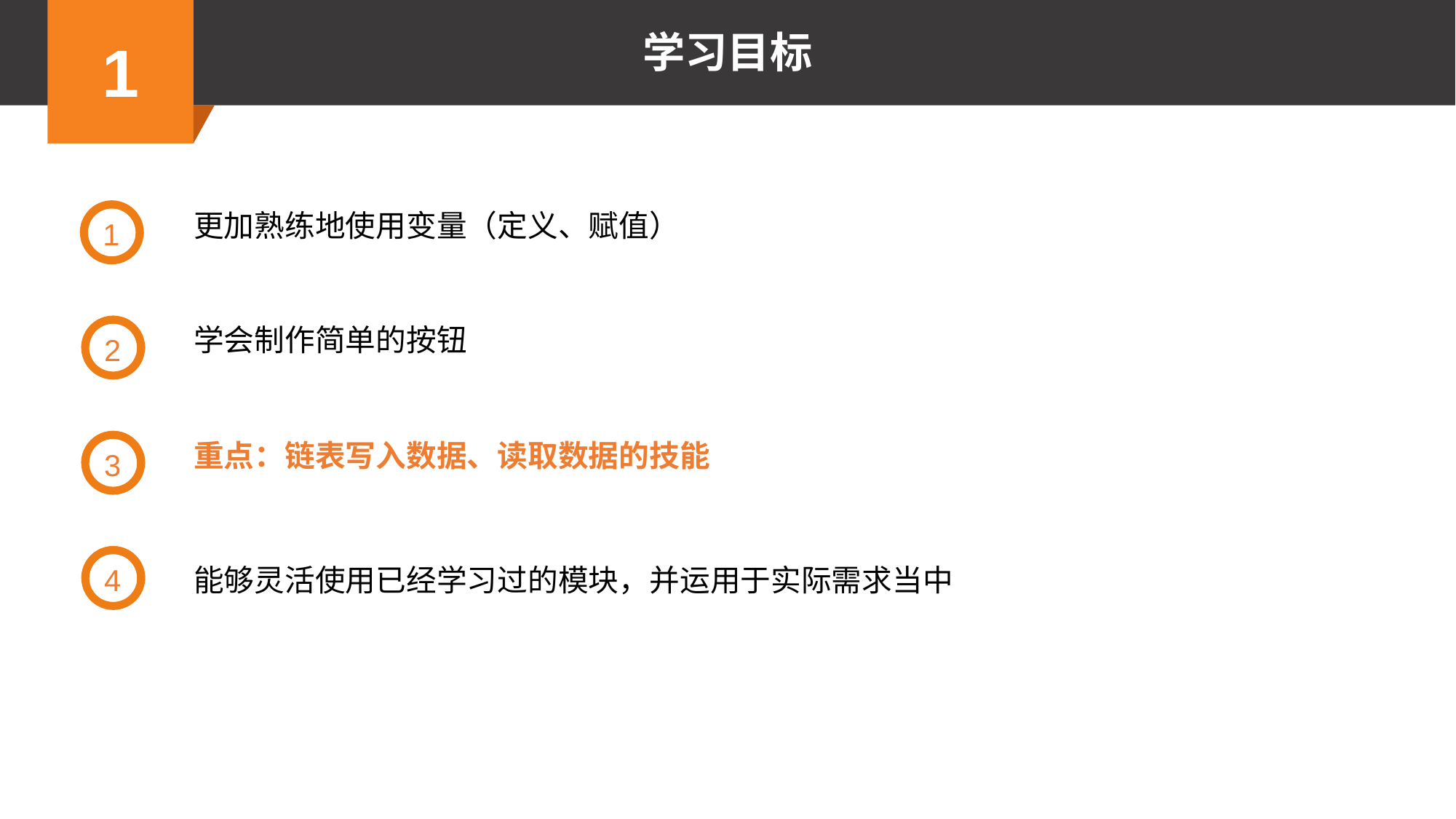

1
更加熟练地使用变量（定义、赋值）

2
学会制作简单的按钮

3
重点：链表写入数据、读取数据的技能

4
能够灵活使用已经学习过的模块，并运用于实际需求当中